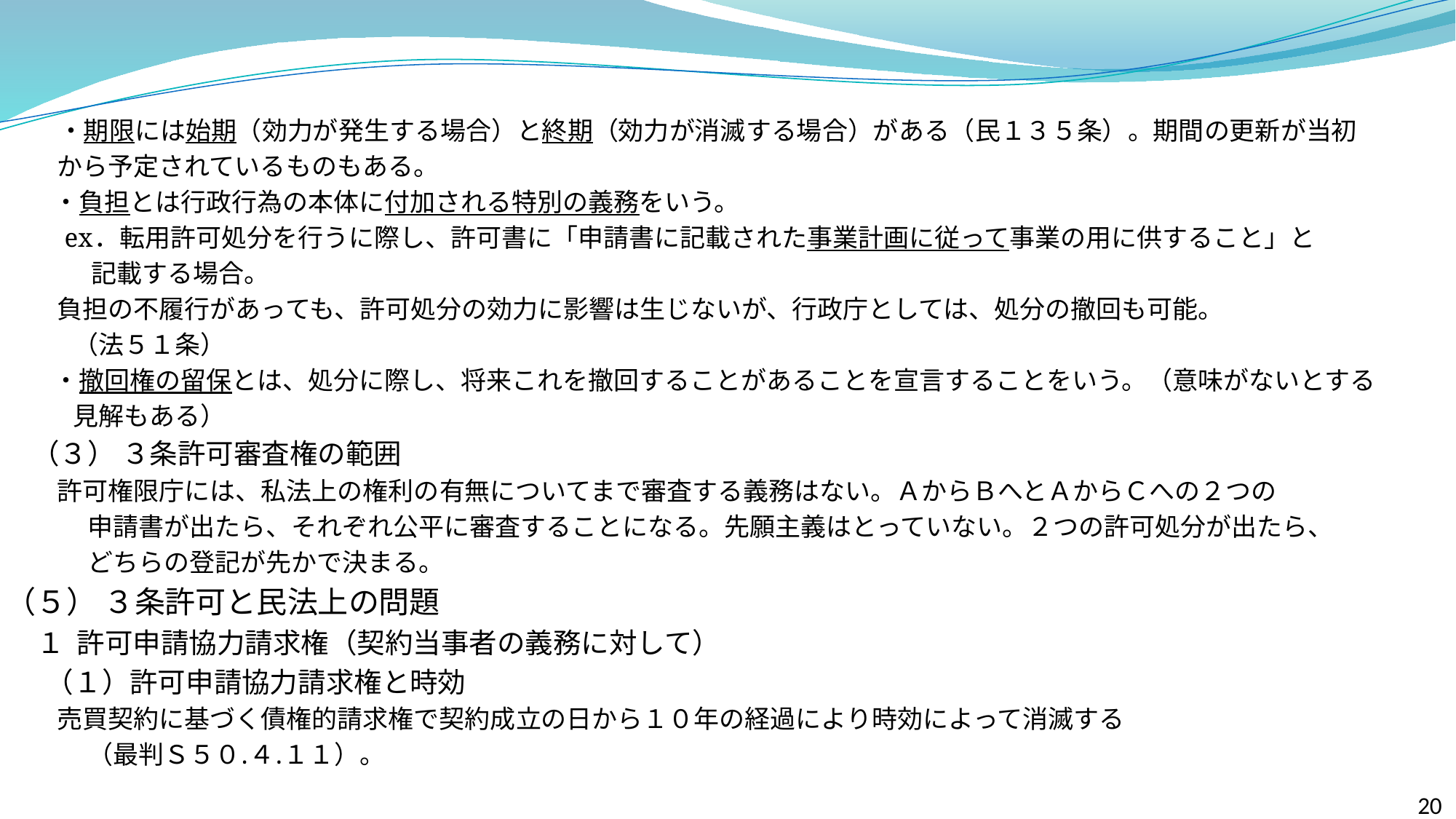

・期限には始期（効力が発生する場合）と終期（効力が消滅する場合）がある（民１３５条）。期間の更新が当初
         から予定されているものもある。
　    ・負担とは行政行為の本体に付加される特別の義務をいう。
         ex．転用許可処分を行うに際し、許可書に「申請書に記載された事業計画に従って事業の用に供すること」と
               記載する場合。
         負担の不履行があっても、許可処分の効力に影響は生じないが、行政庁としては、処分の撤回も可能。
　　   （法５１条）
　    ・撤回権の留保とは、処分に際し、将来これを撤回することがあることを宣言することをいう。（意味がないとする
　 　  見解もある）
    （３） ３条許可審査権の範囲
         許可権限庁には、私法上の権利の有無についてまで審査する義務はない。ＡからＢへとＡからＣへの２つの
　　 　申請書が出たら、それぞれ公平に審査することになる。先願主義はとっていない。２つの許可処分が出たら、
　　　 どちらの登記が先かで決まる。
（５） ３条許可と民法上の問題
　 １  許可申請協力請求権（契約当事者の義務に対して）
　  （１）許可申請協力請求権と時効
         売買契約に基づく債権的請求権で契約成立の日から１０年の経過により時効によって消滅する
　　　 （最判Ｓ５０.４.１１）。

20